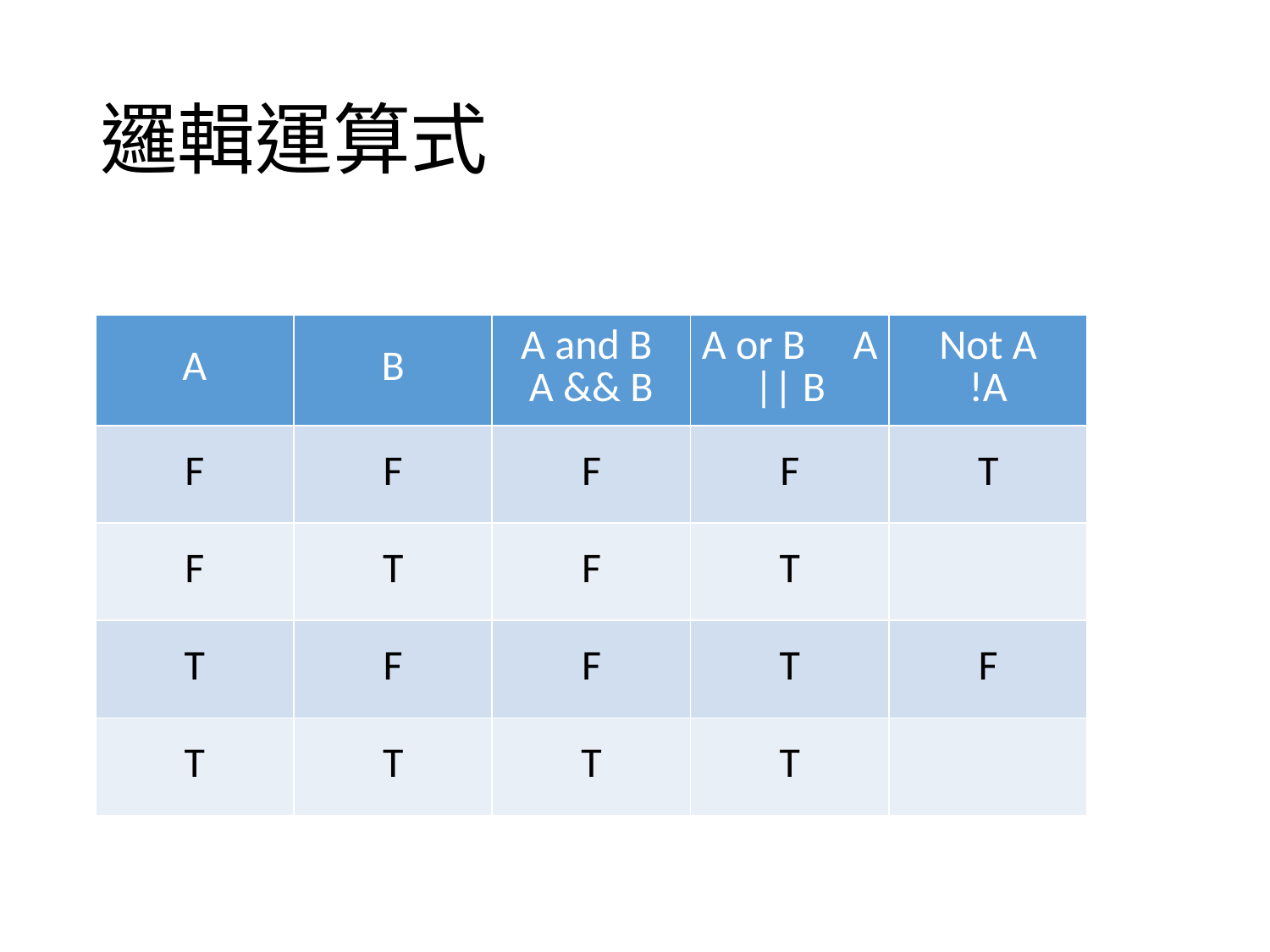

# 邏輯運算式
| A | B | A and B A && B | A or B A || B | Not A !A |
| --- | --- | --- | --- | --- |
| F | F | F | F | T |
| F | T | F | T |  |
| T | F | F | T | F |
| T | T | T | T |  |